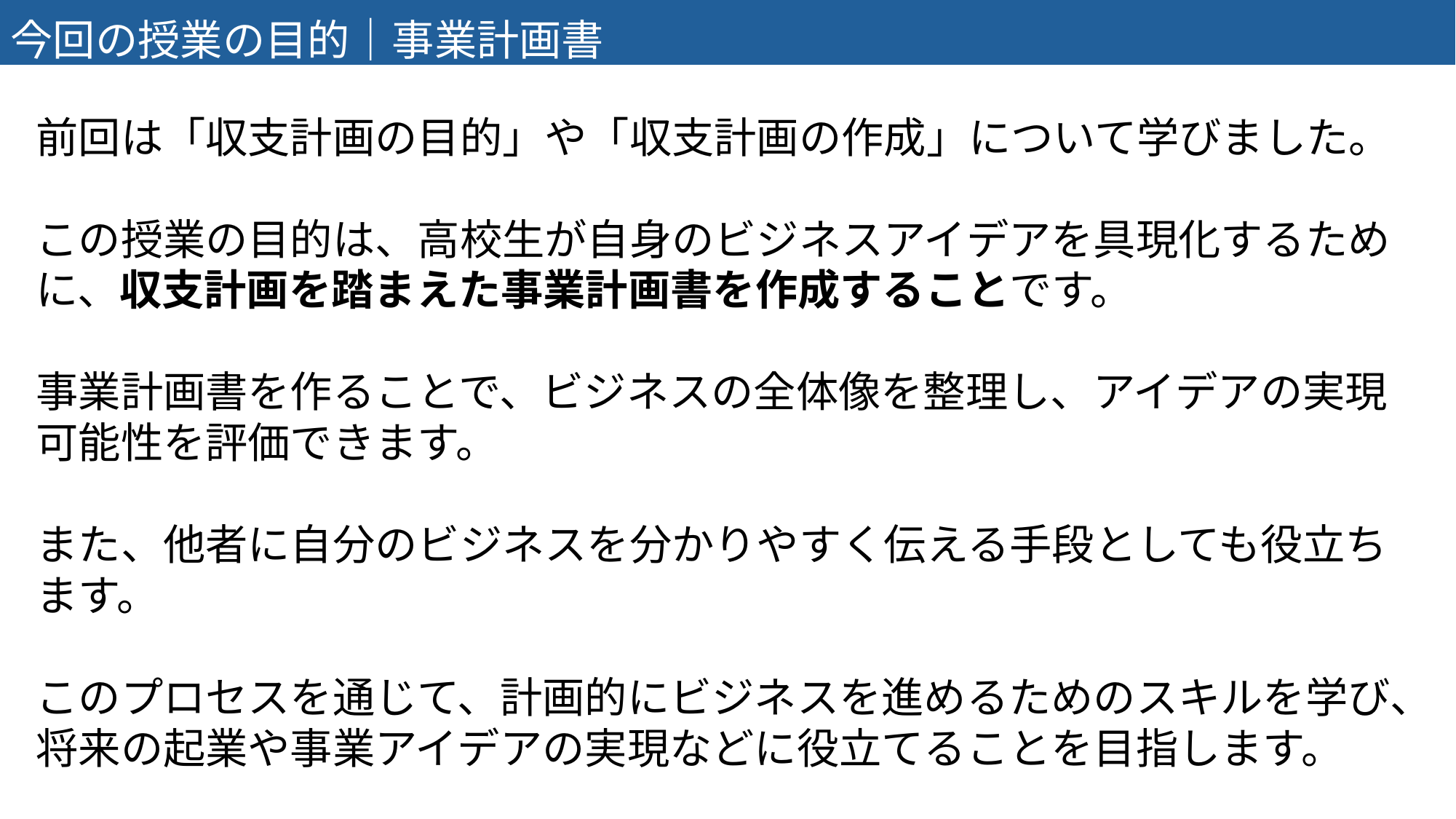

今回の授業の目的｜事業計画書
前回は「収支計画の目的」や「収支計画の作成」について学びました。

この授業の目的は、高校生が自身のビジネスアイデアを具現化するために、収支計画を踏まえた事業計画書を作成することです。

事業計画書を作ることで、ビジネスの全体像を整理し、アイデアの実現可能性を評価できます。

また、他者に自分のビジネスを分かりやすく伝える手段としても役立ちます。

このプロセスを通じて、計画的にビジネスを進めるためのスキルを学び、将来の起業や事業アイデアの実現などに役立てることを目指します。